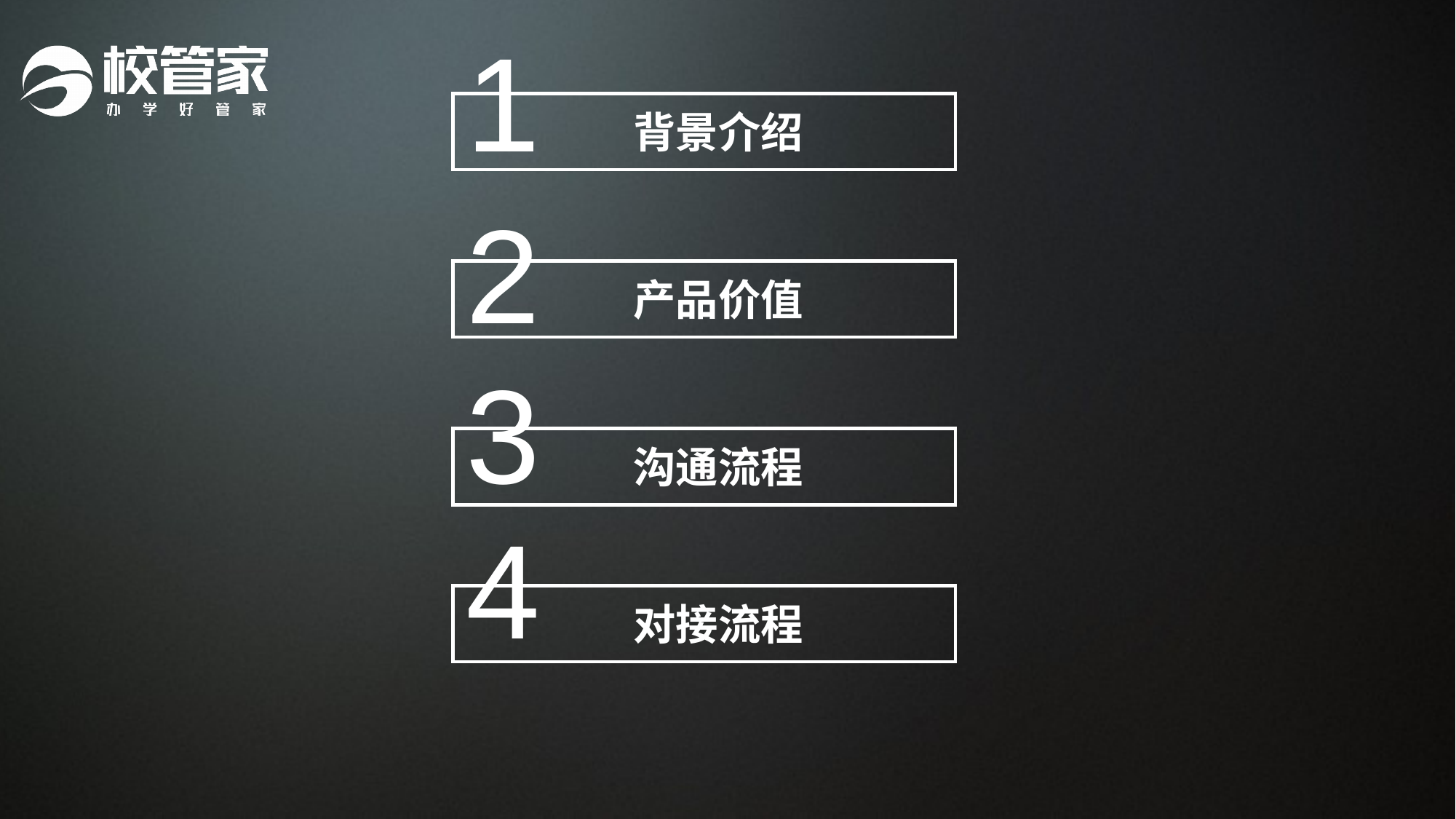

1

背景介绍
2

产品价值
3

沟通流程
4

对接流程